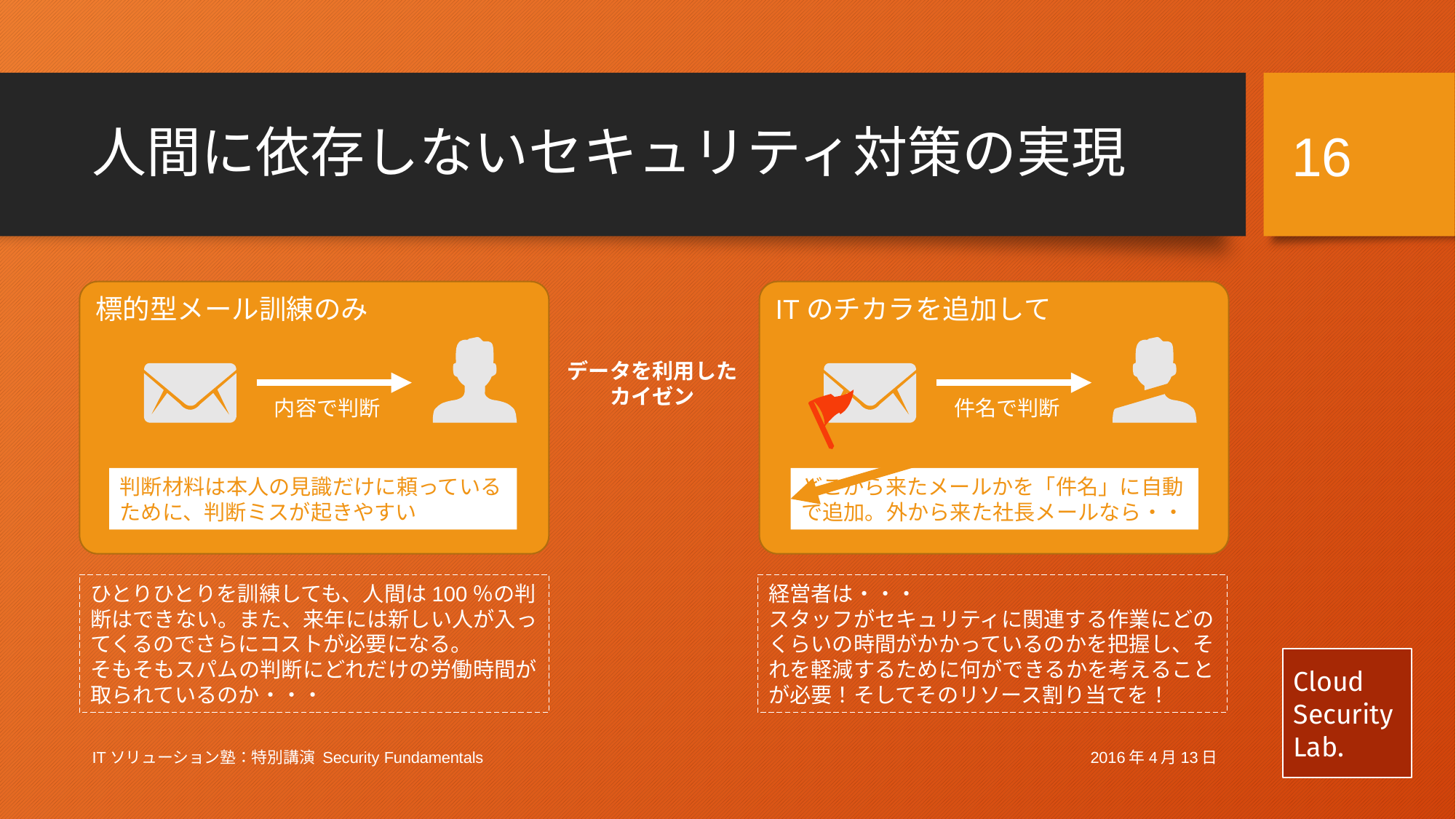

16
# 人間に依存しないセキュリティ対策の実現
標的型メール訓練のみ
ITのチカラを追加して

データを利用した
カイゼン

内容で判断
件名で判断

判断材料は本人の見識だけに頼っているために、判断ミスが起きやすい
どこから来たメールかを「件名」に自動で追加。外から来た社長メールなら・・
ひとりひとりを訓練しても、人間は100％の判断はできない。また、来年には新しい人が入ってくるのでさらにコストが必要になる。
そもそもスパムの判断にどれだけの労働時間が取られているのか・・・
経営者は・・・
スタッフがセキュリティに関連する作業にどのくらいの時間がかかっているのかを把握し、それを軽減するために何ができるかを考えることが必要！そしてそのリソース割り当てを！
2016年4月13日
ITソリューション塾：特別講演 Security Fundamentals